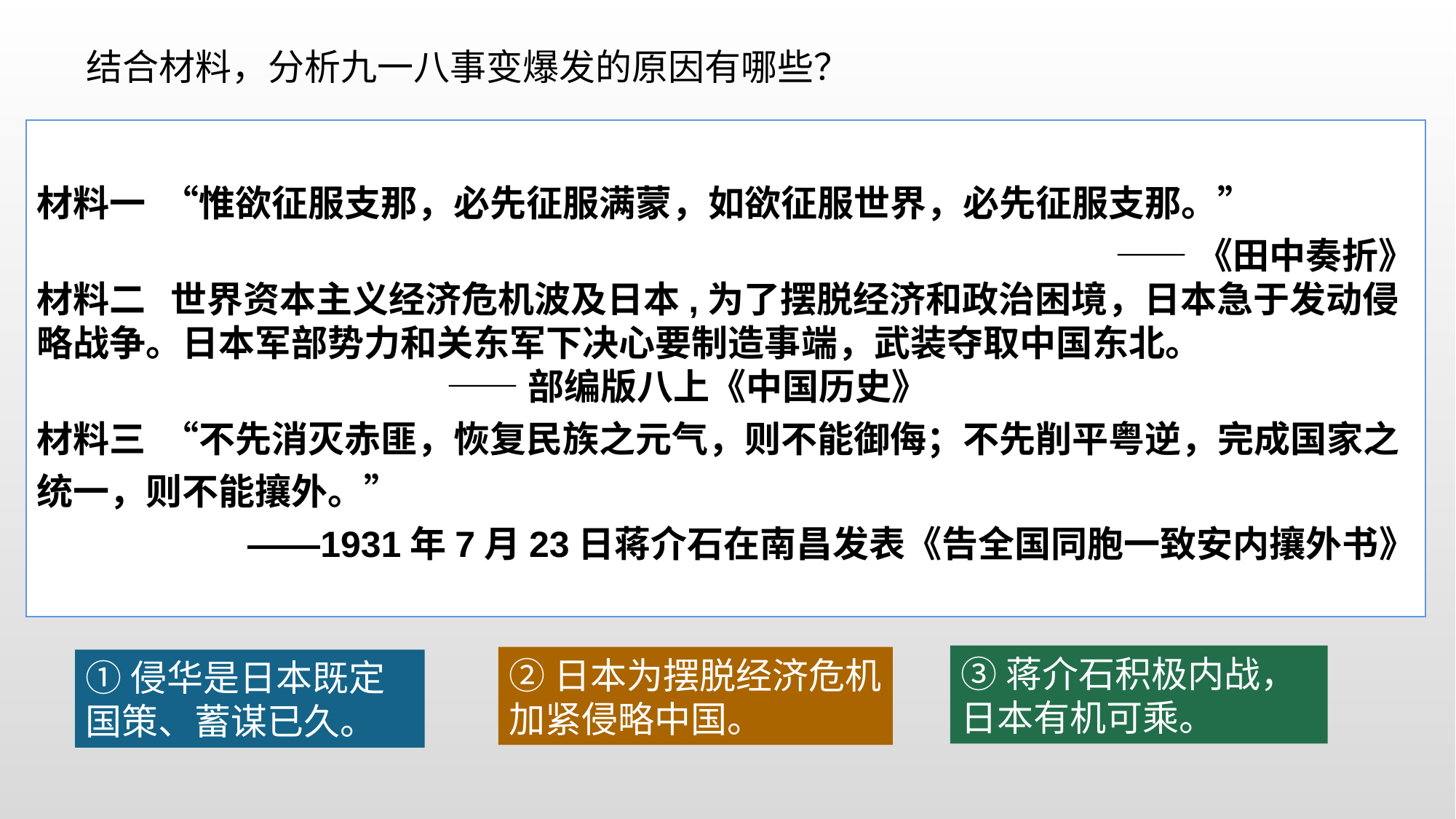

结合材料，分析九一八事变爆发的原因有哪些？
材料一  “惟欲征服支那，必先征服满蒙，如欲征服世界，必先征服支那。”
                            ——《田中奏折》
材料二   世界资本主义经济危机波及日本,为了摆脱经济和政治困境，日本急于发动侵略战争。日本军部势力和关东军下决心要制造事端，武装夺取中国东北。
                                                  ——部编版八上《中国历史》
材料三  “不先消灭赤匪，恢复民族之元气，则不能御侮；不先削平粤逆，完成国家之统一，则不能攘外。”
      ——1931年7月23日蒋介石在南昌发表《告全国同胞一致安内攘外书》
③蒋介石积极内战，日本有机可乘。
②日本为摆脱经济危机加紧侵略中国。
①侵华是日本既定国策、蓄谋已久。